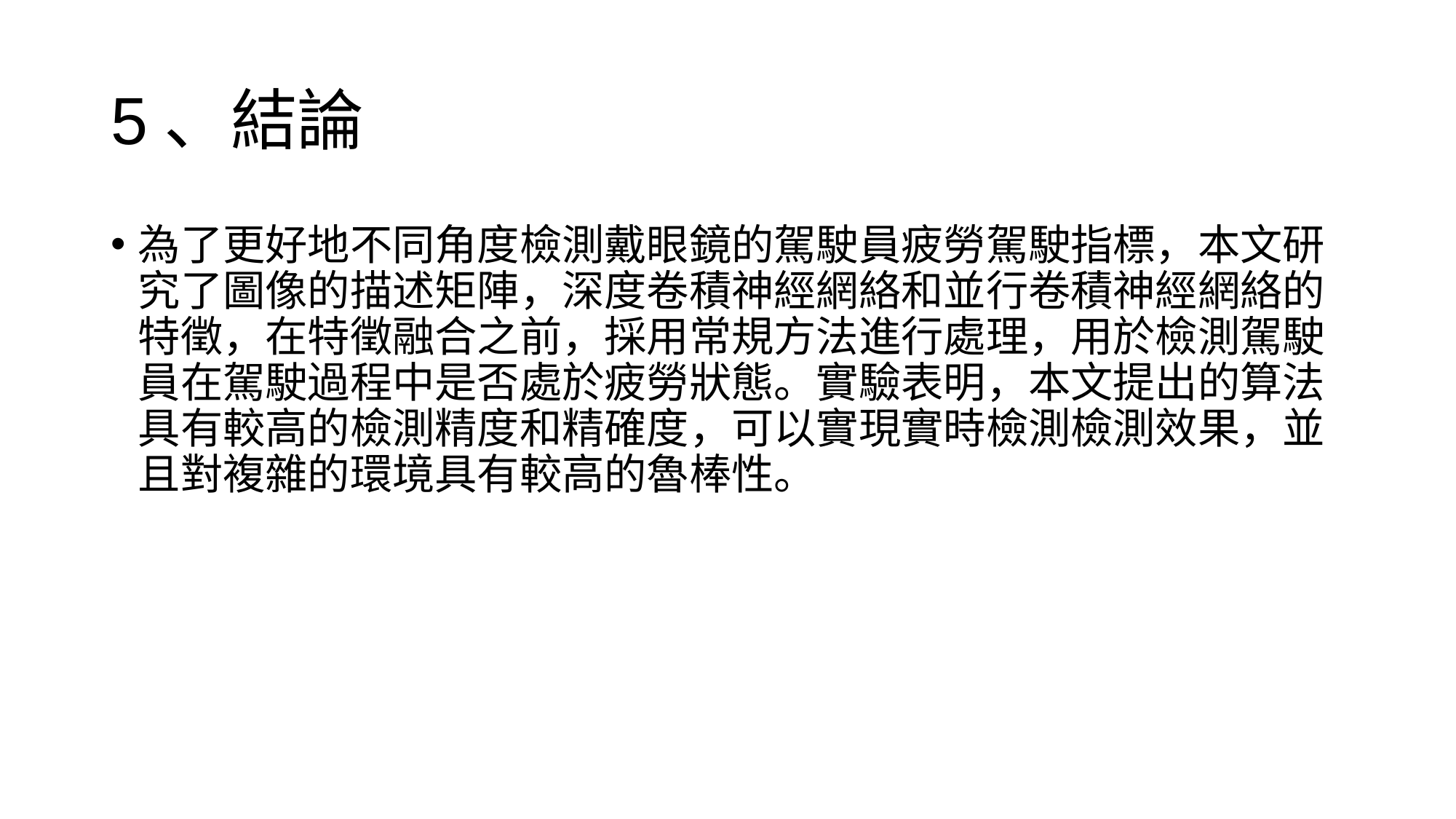

# 5、結論
為了更好地不同角度檢測戴眼鏡的駕駛員疲勞駕駛指標，本文研究了圖像的描述矩陣，深度卷積神經網絡和並行卷積神經網絡的特徵，在特徵融合之前，採用常規方法進行處理，用於檢測駕駛員在駕駛過程中是否處於疲勞狀態。實驗表明，本文提出的算法具有較高的檢測精度和精確度，可以實現實時檢測檢測效果，並且對複雜的環境具有較高的魯棒性。